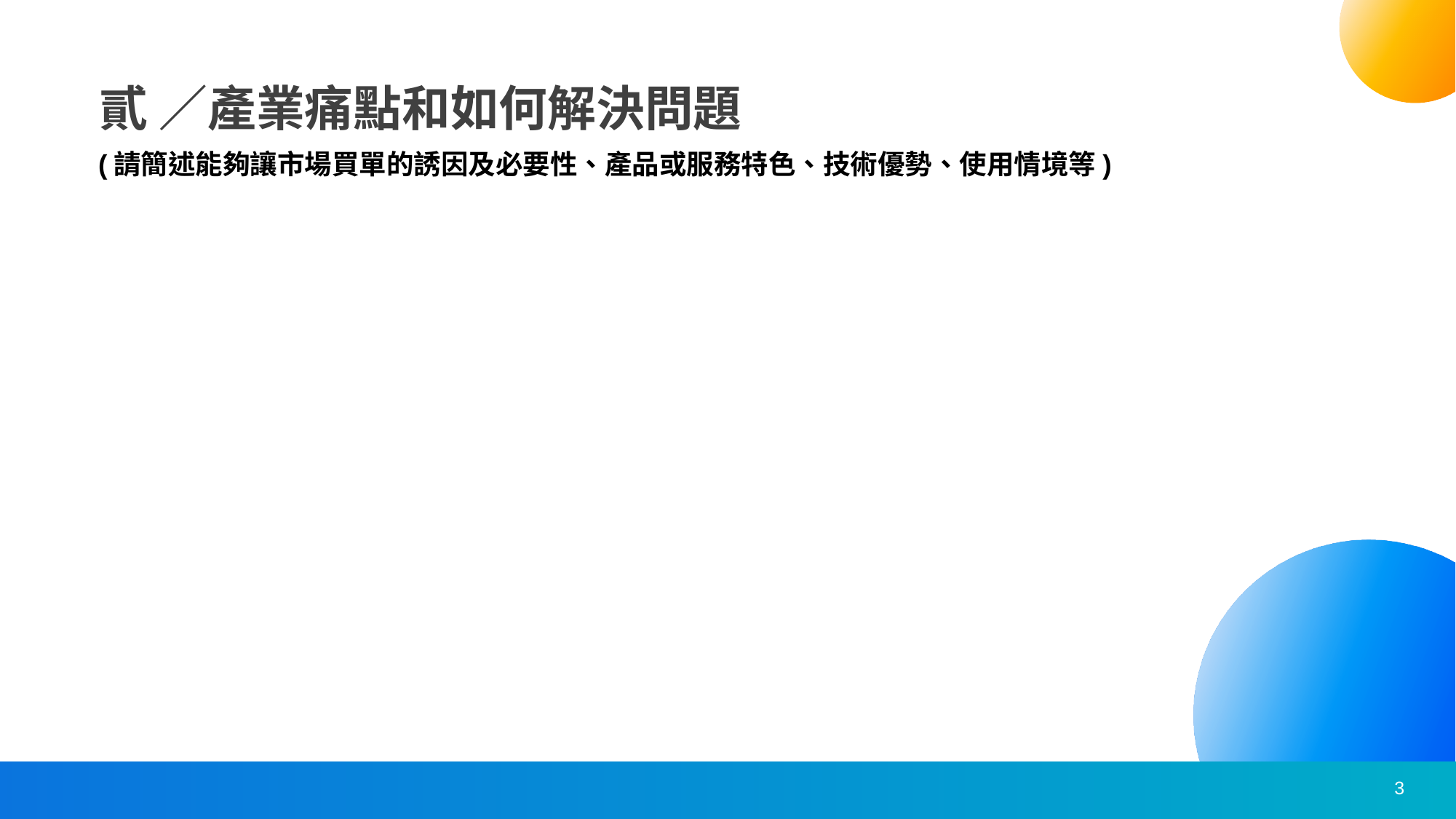

# 貳 ／產業痛點和如何解決問題
(請簡述能夠讓市場買單的誘因及必要性、產品或服務特色、技術優勢、使用情境等)
3